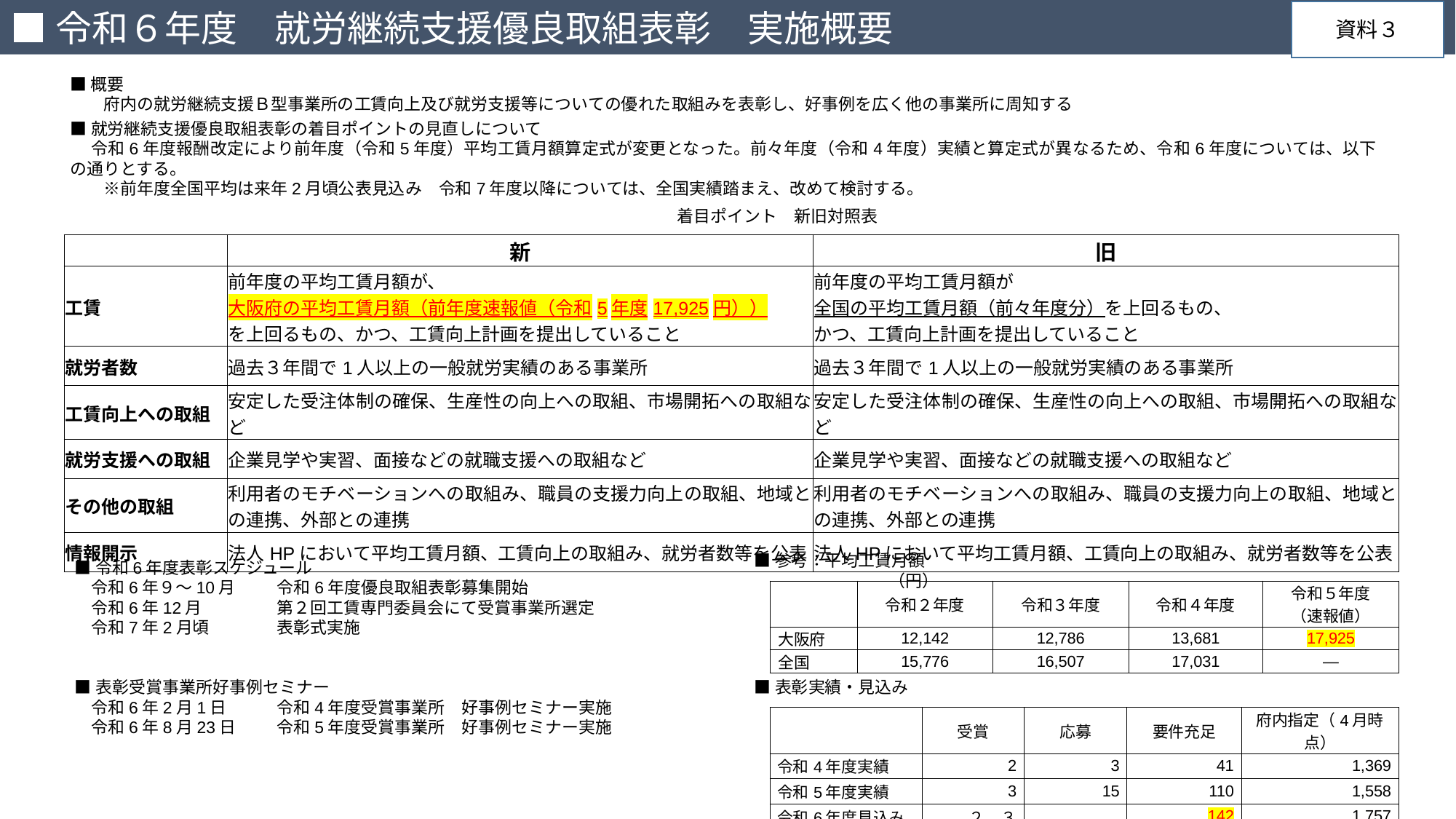

■令和６年度　就労継続支援優良取組表彰　実施概要
資料３
■概要
　　府内の就労継続支援Ｂ型事業所の工賃向上及び就労支援等についての優れた取組みを表彰し、好事例を広く他の事業所に周知する
■就労継続支援優良取組表彰の着目ポイントの見直しについて
　 令和6年度報酬改定により前年度（令和5年度）平均工賃月額算定式が変更となった。前々年度（令和4年度）実績と算定式が異なるため、令和6年度については、以下の通りとする。
　　※前年度全国平均は来年2月頃公表見込み　令和7年度以降については、全国実績踏まえ、改めて検討する。
着目ポイント　新旧対照表
|  | 新 | 旧 |
| --- | --- | --- |
| 工賃 | 前年度の平均工賃月額が、 大阪府の平均工賃月額（前年度速報値（令和5年度17,925円）） を上回るもの、かつ、工賃向上計画を提出していること | 前年度の平均工賃月額が 全国の平均工賃月額（前々年度分）を上回るもの、 かつ、工賃向上計画を提出していること |
| 就労者数 | 過去３年間で1人以上の一般就労実績のある事業所 | 過去３年間で1人以上の一般就労実績のある事業所 |
| 工賃向上への取組 | 安定した受注体制の確保、生産性の向上への取組、市場開拓への取組など | 安定した受注体制の確保、生産性の向上への取組、市場開拓への取組など |
| 就労支援への取組 | 企業見学や実習、面接などの就職支援への取組など | 企業見学や実習、面接などの就職支援への取組など |
| その他の取組 | 利用者のモチベーションへの取組み、職員の支援力向上の取組、地域との連携、外部との連携 | 利用者のモチベーションへの取組み、職員の支援力向上の取組、地域との連携、外部との連携 |
| 情報開示 | 法人HPにおいて平均工賃月額、工賃向上の取組み、就労者数等を公表 | 法人HPにおいて平均工賃月額、工賃向上の取組み、就労者数等を公表 |

■令和6年度表彰スケジュール
　令和6年９～10月　	令和6年度優良取組表彰募集開始
　令和6年12月　	第２回工賃専門委員会にて受賞事業所選定
　令和7年2月頃　	表彰式実施

■表彰受賞事業所好事例セミナー
　令和6年2月1日	令和4年度受賞事業所　好事例セミナー実施
　令和6年8月23日	令和5年度受賞事業所　好事例セミナー実施

■参考：平均工賃月額	　　　　　　　　　　　　　　　　　　　　　　　　　　　　　　　　　（円）
|  | 令和２年度 | 令和３年度 | 令和４年度 | 令和５年度 （速報値） |
| --- | --- | --- | --- | --- |
| 大阪府 | 12,142 | 12,786 | 13,681 | 17,925 |
| 全国 | 15,776 | 16,507 | 17,031 | ― |
■表彰実績・見込み
|  | 受賞 | 応募 | 要件充足 | 府内指定（4月時点） |
| --- | --- | --- | --- | --- |
| 令和4年度実績 | 2 | 3 | 41 | 1,369 |
| 令和5年度実績 | 3 | 15 | 110 | 1,558 |
| 令和6年度見込み | ２，３ |  | 142 | 1,757 |